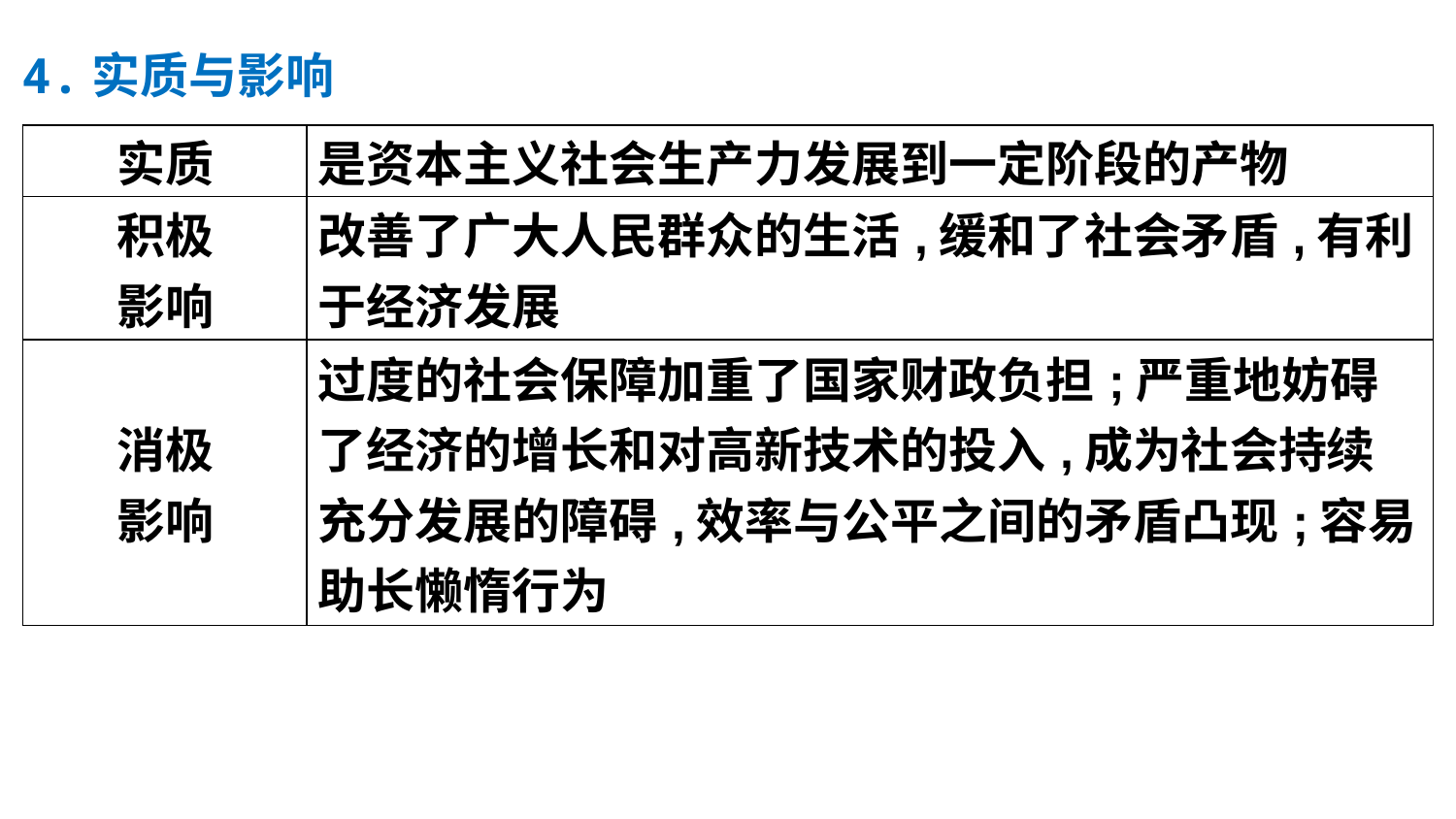

4.实质与影响
| 实质 | 是资本主义社会生产力发展到一定阶段的产物 |
| --- | --- |
| 积极 影响 | 改善了广大人民群众的生活,缓和了社会矛盾,有利于经济发展 |
| 消极 影响 | 过度的社会保障加重了国家财政负担;严重地妨碍了经济的增长和对高新技术的投入,成为社会持续充分发展的障碍,效率与公平之间的矛盾凸现;容易助长懒惰行为 |